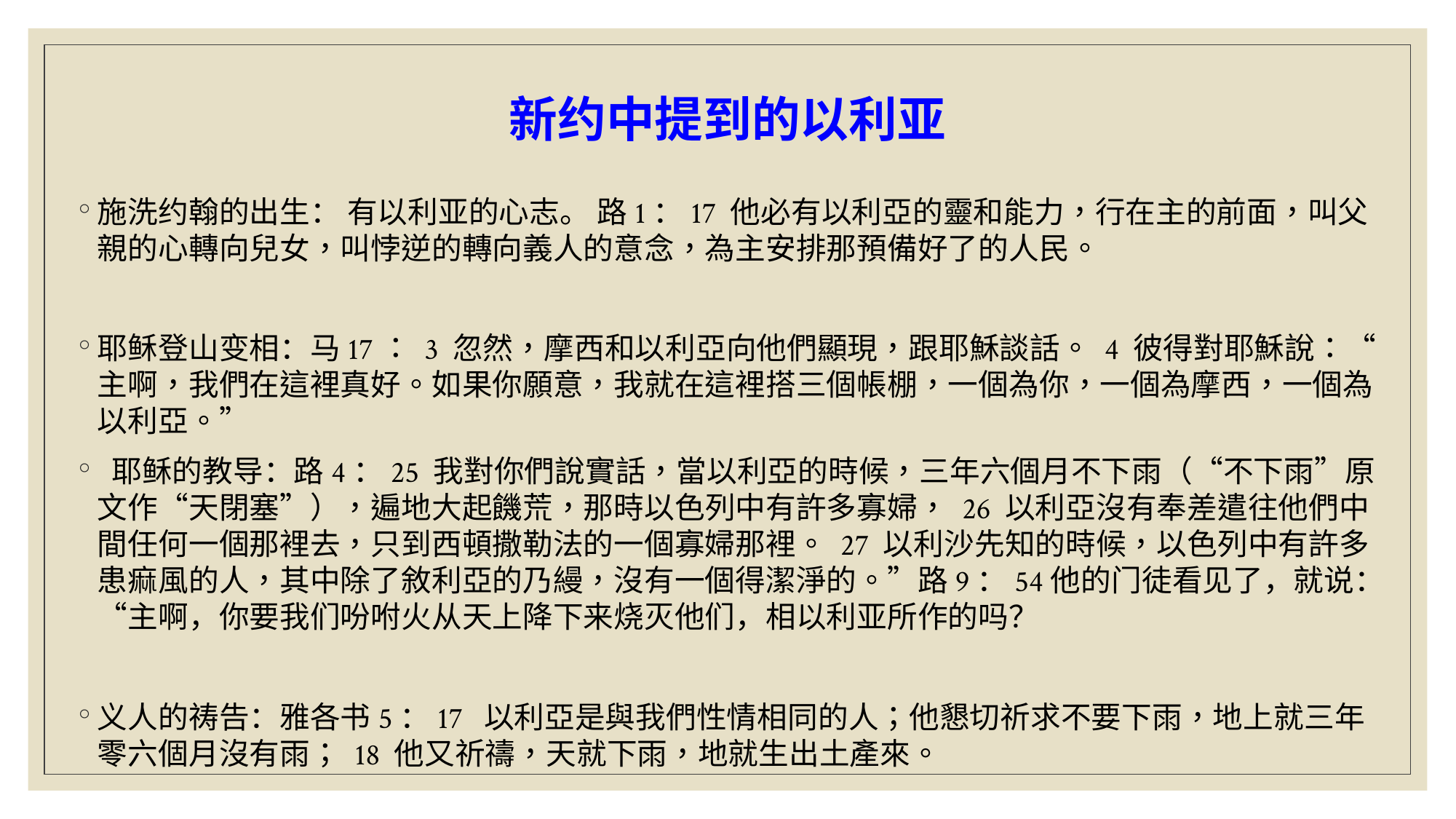

# 新约中提到的以利亚
施洗约翰的出生： 有以利亚的心志。 路1：17 他必有以利亞的靈和能力，行在主的前面，叫父親的心轉向兒女，叫悖逆的轉向義人的意念，為主安排那預備好了的人民。

耶稣登山变相：马17： 3 忽然，摩西和以利亞向他們顯現，跟耶穌談話。 4 彼得對耶穌說：“主啊，我們在這裡真好。如果你願意，我就在這裡搭三個帳棚，一個為你，一個為摩西，一個為以利亞。”
 耶稣的教导：路4：25 我對你們說實話，當以利亞的時候，三年六個月不下雨（“不下雨”原文作“天閉塞”），遍地大起饑荒，那時以色列中有許多寡婦， 26 以利亞沒有奉差遣往他們中間任何一個那裡去，只到西頓撒勒法的一個寡婦那裡。 27 以利沙先知的時候，以色列中有許多患痲風的人，其中除了敘利亞的乃縵，沒有一個得潔淨的。”路9：54他的门徒看见了，就说：“主啊，你要我们吩咐火从天上降下来烧灭他们，相以利亚所作的吗？

义人的祷告：雅各书5：17  以利亞是與我們性情相同的人；他懇切祈求不要下雨，地上就三年零六個月沒有雨； 18 他又祈禱，天就下雨，地就生出土產來。